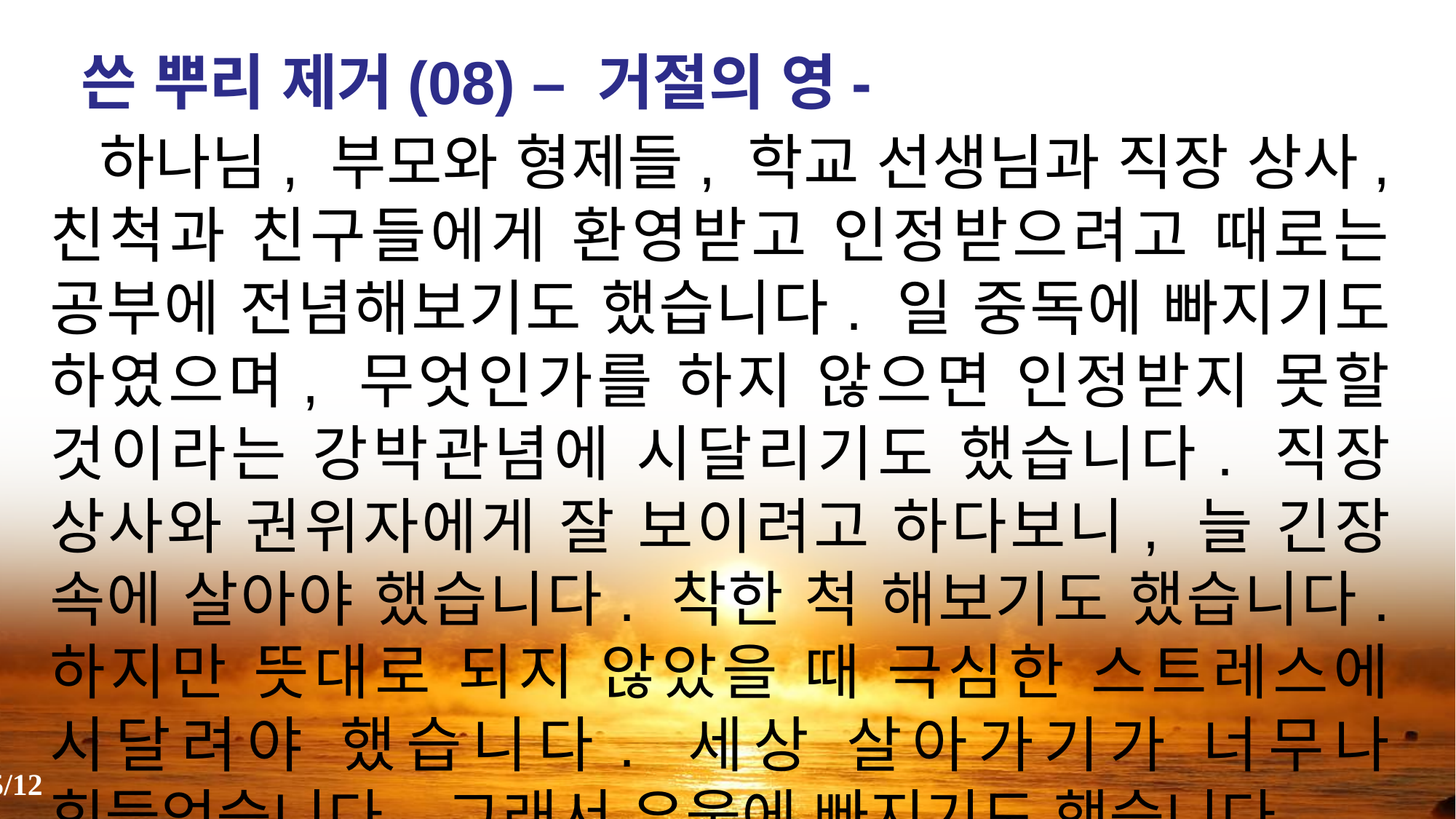

쓴 뿌리 제거(08) – 거절의 영-
  하나님, 부모와 형제들, 학교 선생님과 직장 상사, 친척과 친구들에게 환영받고 인정받으려고 때로는 공부에 전념해보기도 했습니다. 일 중독에 빠지기도 하였으며, 무엇인가를 하지 않으면 인정받지 못할 것이라는 강박관념에 시달리기도 했습니다. 직장 상사와 권위자에게 잘 보이려고 하다보니, 늘 긴장 속에 살아야 했습니다. 착한 척 해보기도 했습니다. 하지만 뜻대로 되지 않았을 때 극심한 스트레스에 시달려야 했습니다. 세상 살아가기가 너무나 힘들었습니다. 그래서 우울에 빠지기도 했습니다.